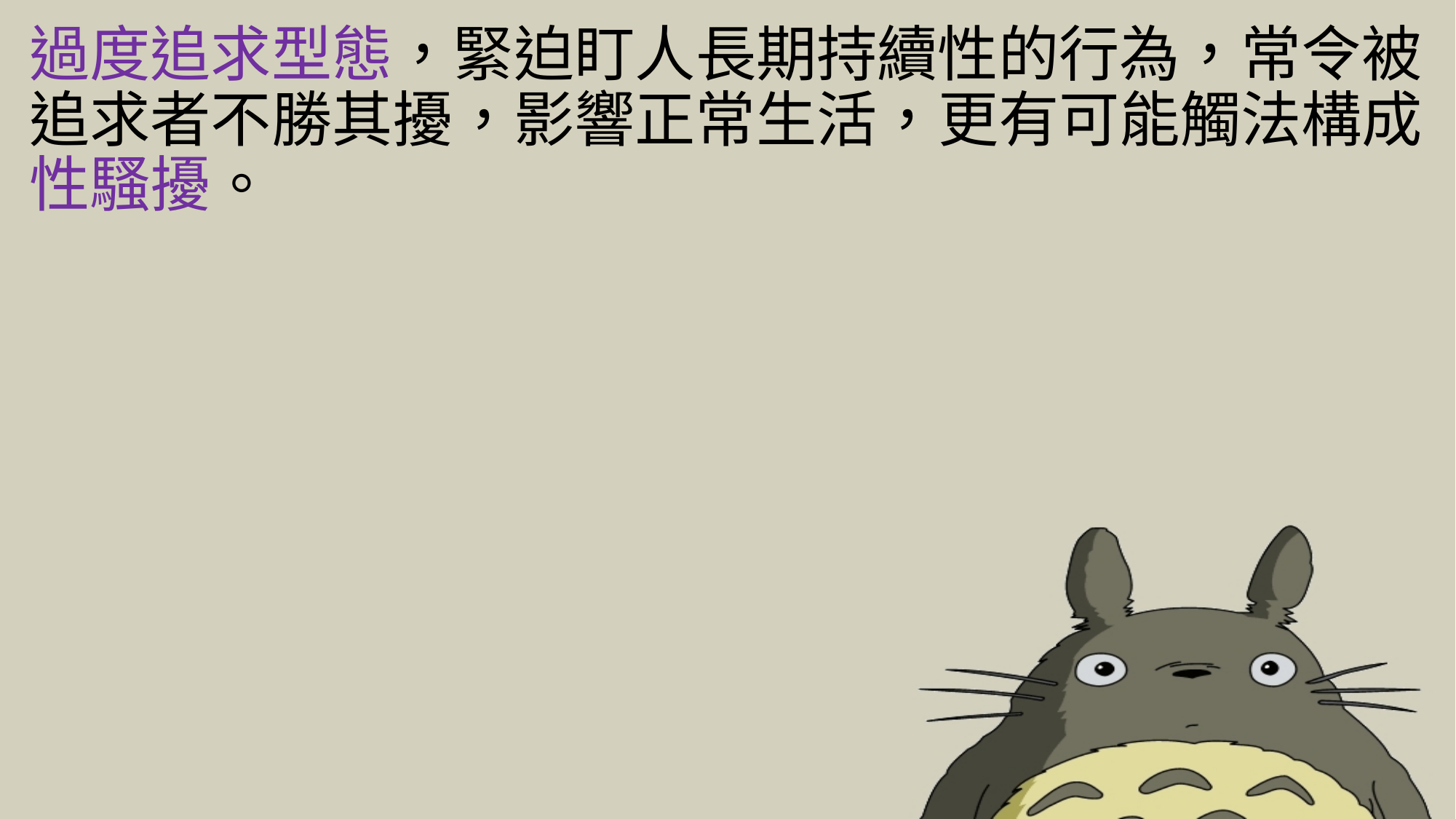

過度追求型態，緊迫盯人長期持續性的行為，常令被追求者不勝其擾，影響正常生活，更有可能觸法構成性騷擾。